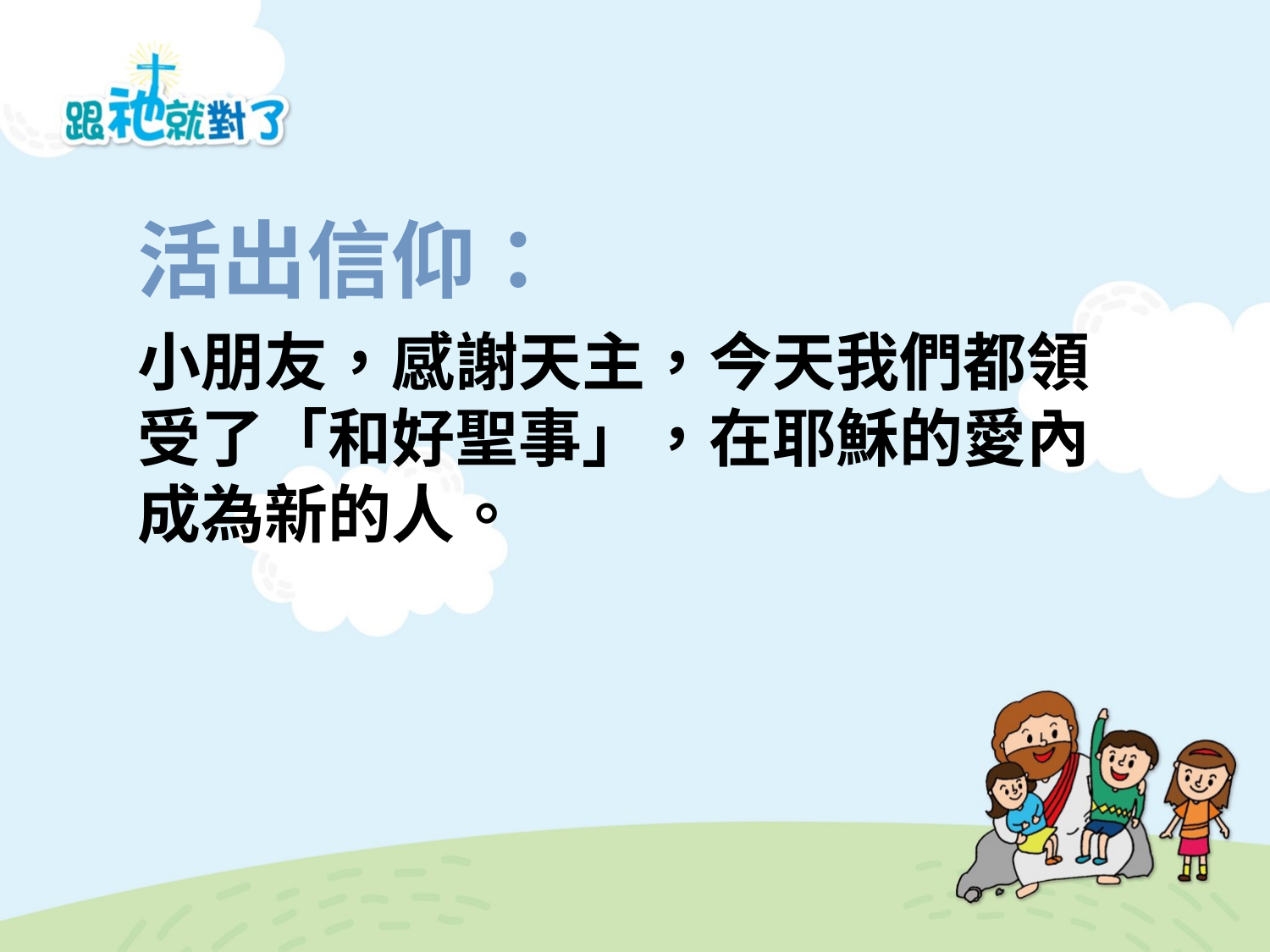

活出信仰：
小朋友，感謝天主，今天我們都領受了「和好聖事」，在耶穌的愛內成為新的人。